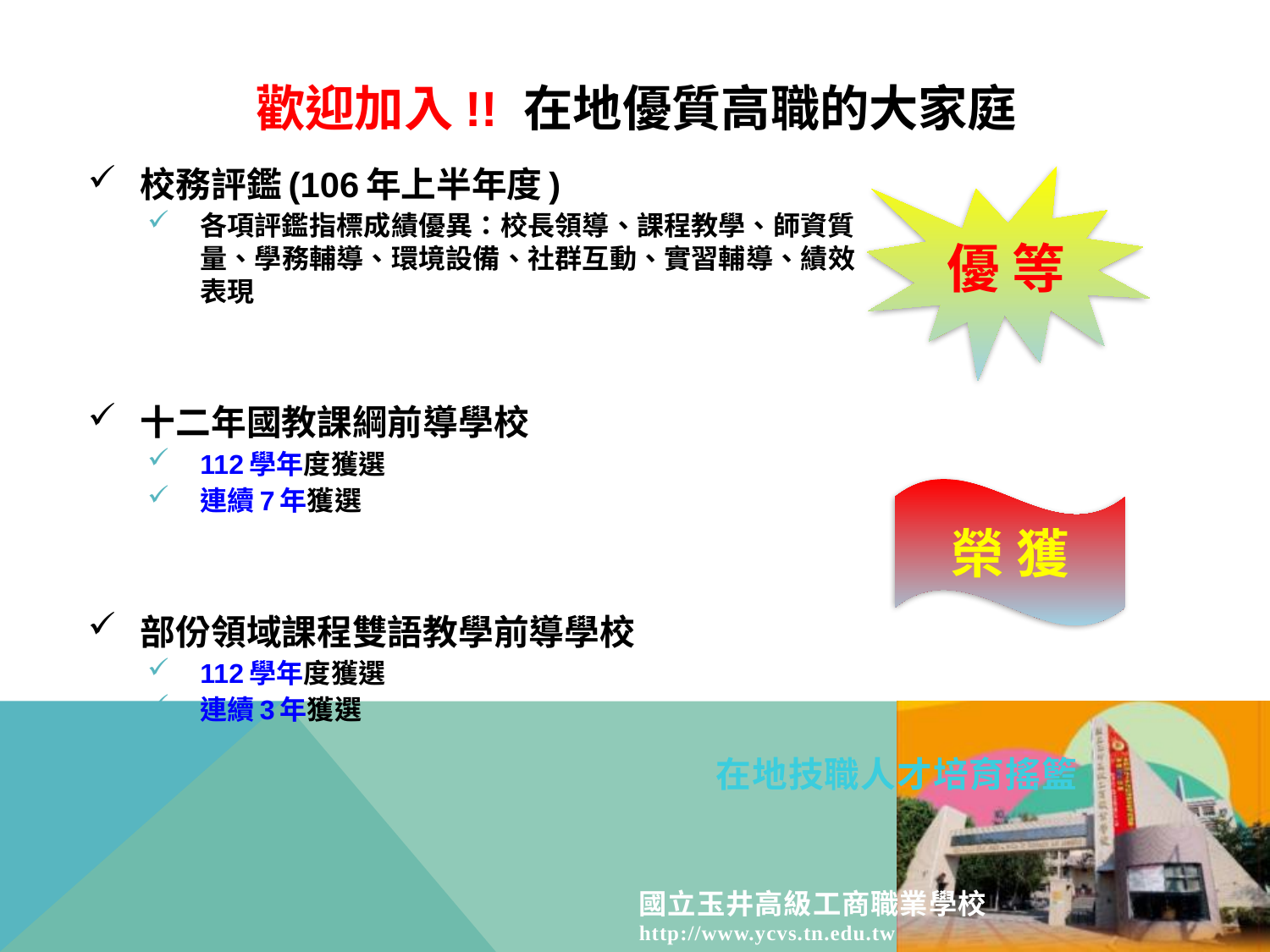

# 歡迎加入!! 在地優質高職的大家庭
校務評鑑(106年上半年度)
各項評鑑指標成績優異：校長領導、課程教學、師資質量、學務輔導、環境設備、社群互動、實習輔導、績效表現

十二年國教課綱前導學校
112學年度獲選
連續7年獲選

部份領域課程雙語教學前導學校
112學年度獲選
連續3年獲選

優 等
榮 獲